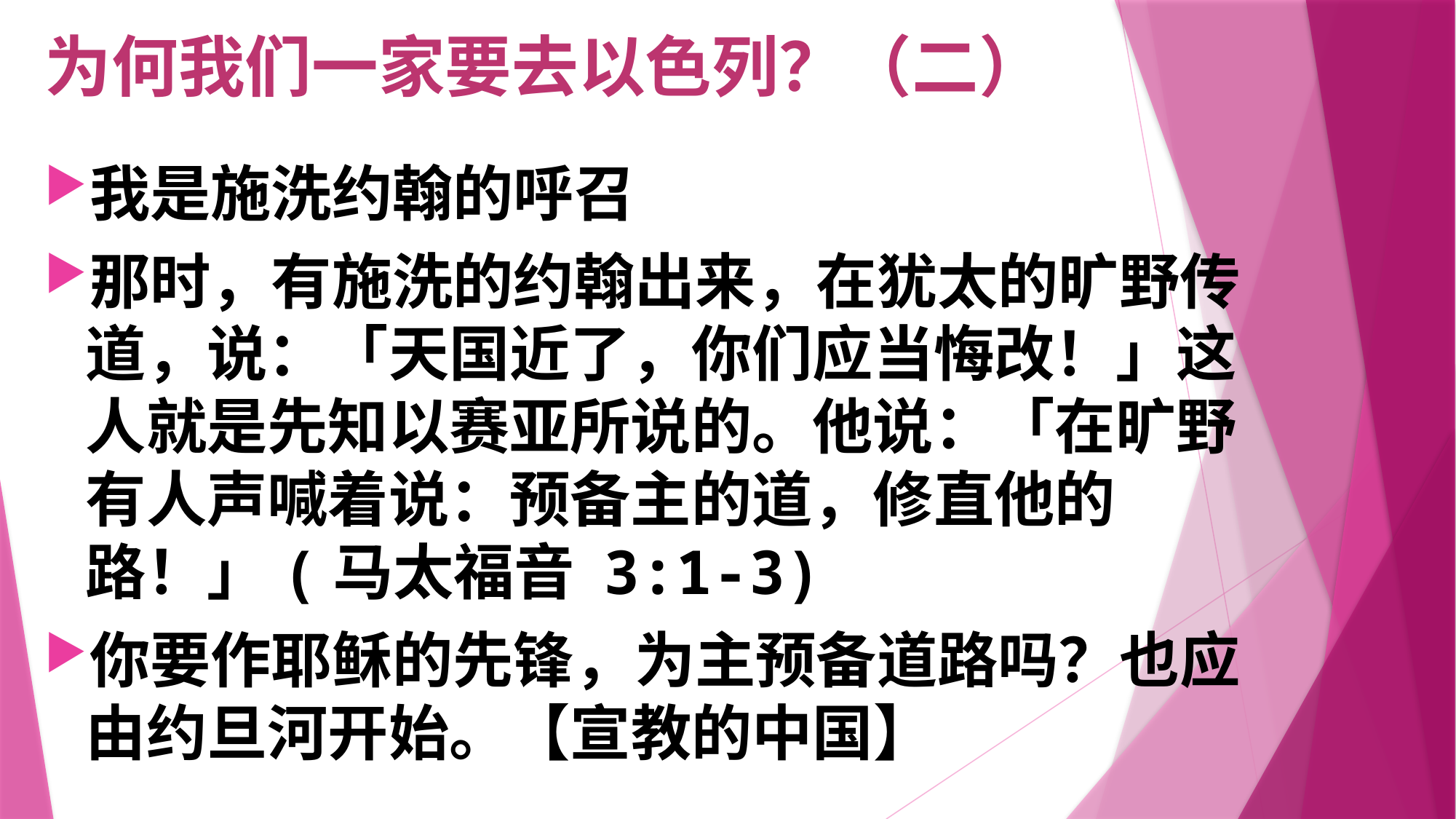

# 为何我们一家要去以色列？（二）
我是施洗约翰的呼召
那时，有施洗的约翰出来，在犹太的旷野传道，说：「天国近了，你们应当悔改！」这人就是先知以赛亚所说的。他说：「在旷野有人声喊着说：预备主的道，修直他的路！」(马太福音 3:1-3)
你要作耶稣的先锋，为主预备道路吗？也应由约旦河开始。【宣教的中国】